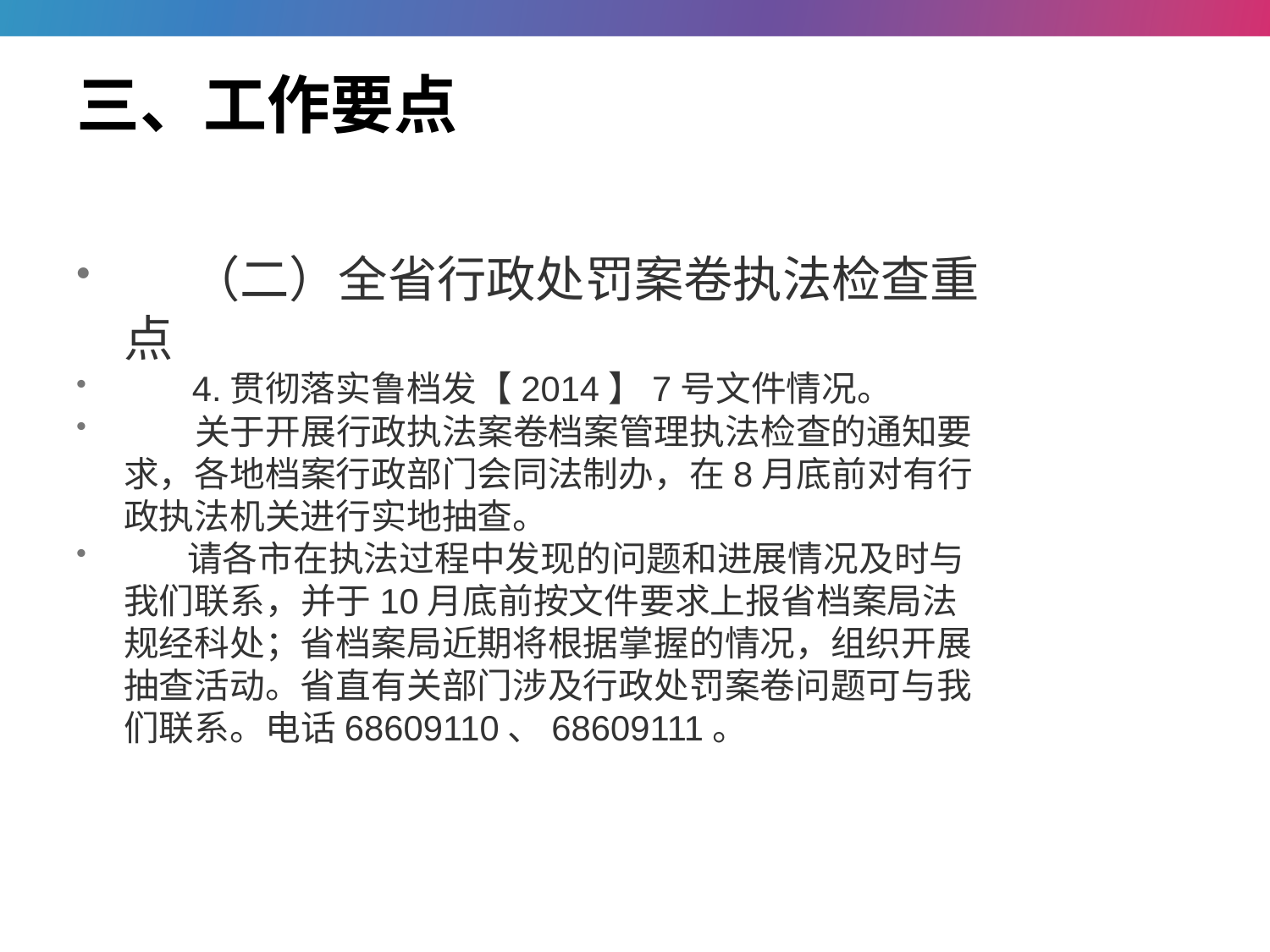

# 三、工作要点
     （二）全省行政处罚案卷执法检查重点
       4.贯彻落实鲁档发【2014】7号文件情况。
        关于开展行政执法案卷档案管理执法检查的通知要求，各地档案行政部门会同法制办，在8月底前对有行政执法机关进行实地抽查。
       请各市在执法过程中发现的问题和进展情况及时与我们联系，并于10月底前按文件要求上报省档案局法规经科处；省档案局近期将根据掌握的情况，组织开展抽查活动。省直有关部门涉及行政处罚案卷问题可与我们联系。电话68609110、68609111。